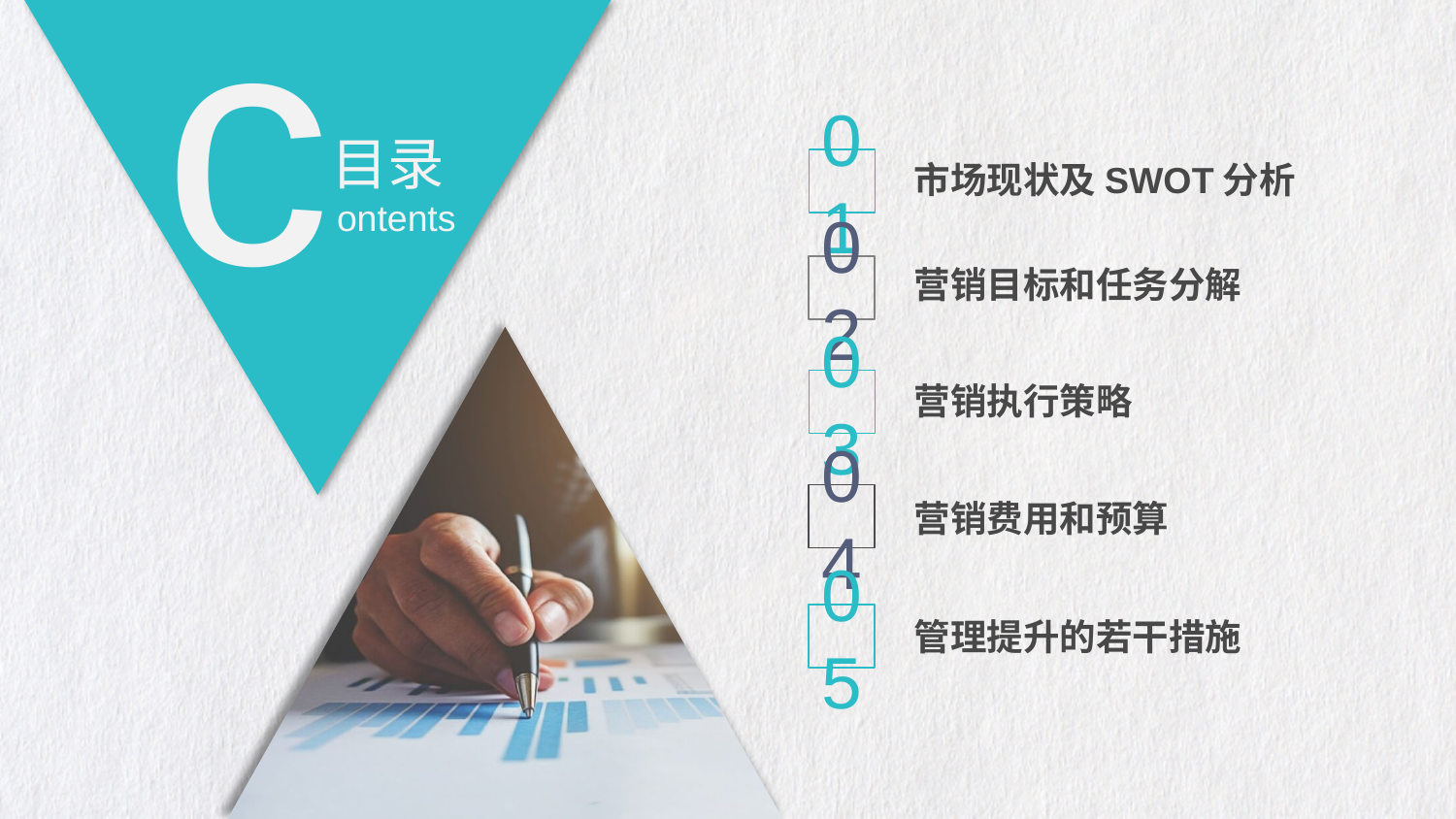

c

目录
01
市场现状及SWOT分析
ontents
营销目标和任务分解
02

03
营销执行策略
04
营销费用和预算
05
管理提升的若干措施